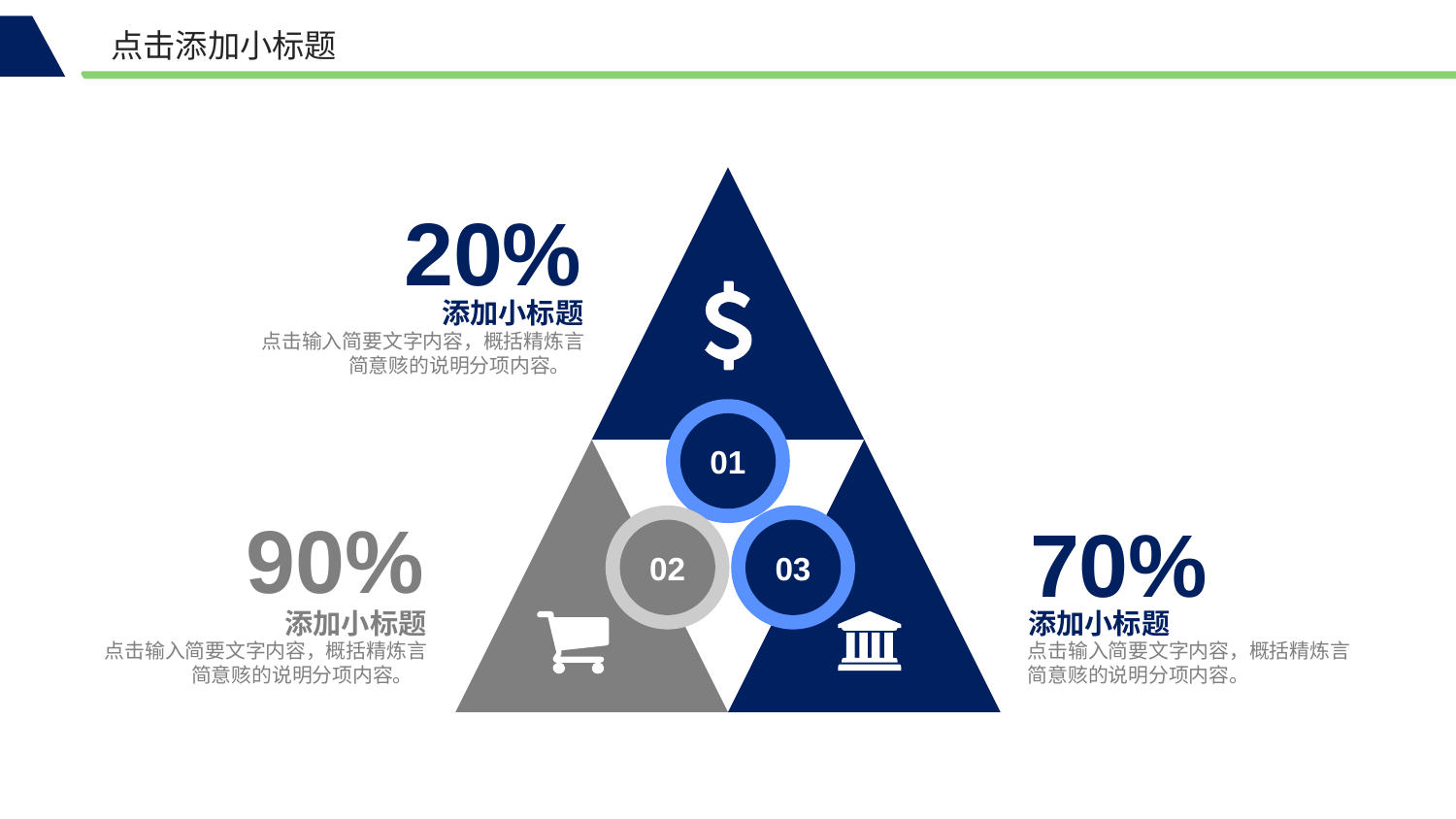

点击添加小标题

20%

添加小标题
点击输入简要文字内容，概括精炼言简意赅的说明分项内容。

01

90%

02

03
70%
添加小标题
点击输入简要文字内容，概括精炼言简意赅的说明分项内容。
添加小标题
点击输入简要文字内容，概括精炼言简意赅的说明分项内容。